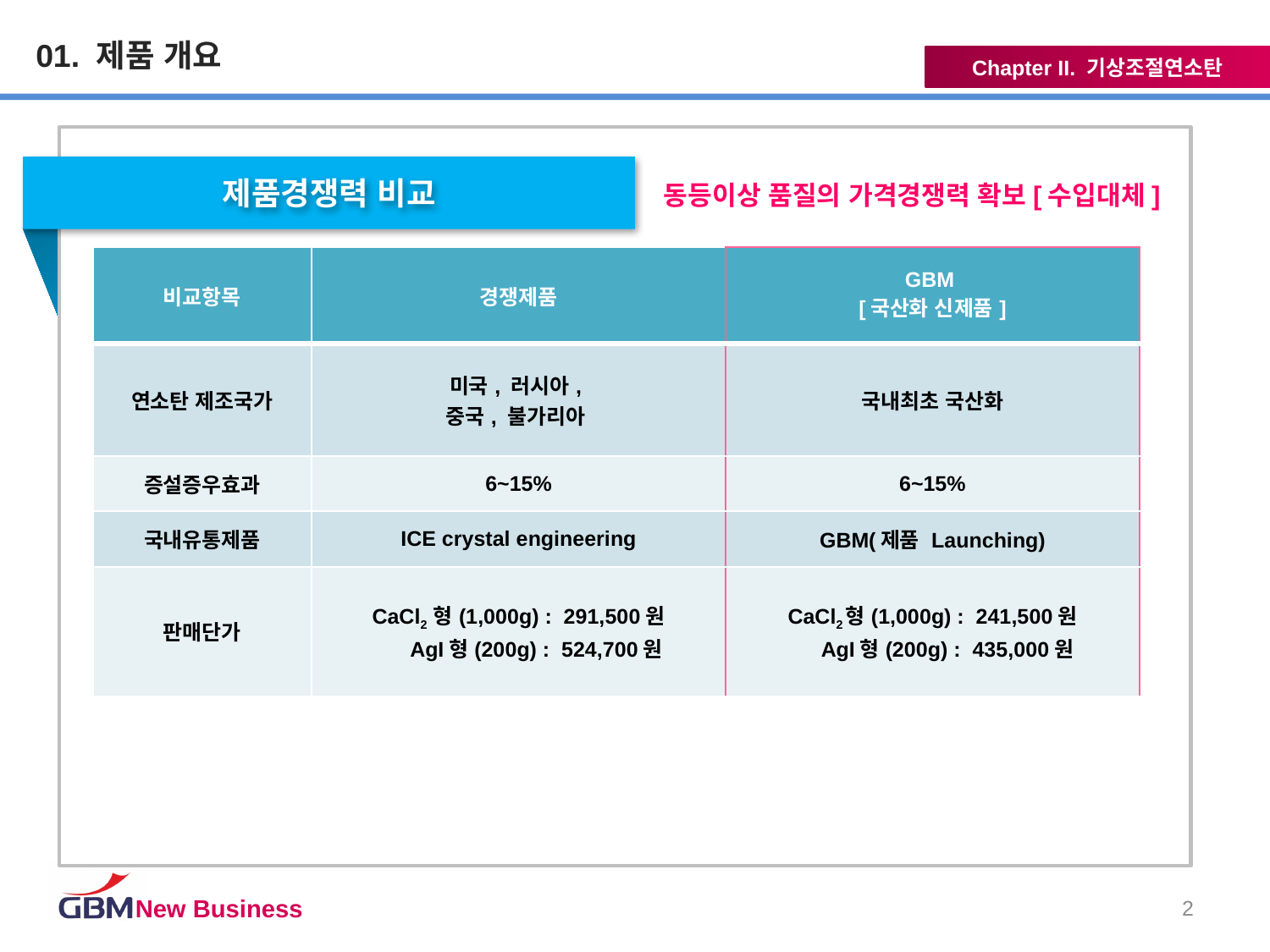

01. 제품 개요
제품경쟁력 비교
동등이상 품질의 가격경쟁력 확보[수입대체]
| 비교항목 | 경쟁제품 | GBM [국산화 신제품] |
| --- | --- | --- |
| 연소탄 제조국가 | 미국, 러시아, 중국, 불가리아 | 국내최초 국산화 |
| 증설증우효과 | 6~15% | 6~15% |
| 국내유통제품 | ICE crystal engineering | GBM(제품 Launching) |
| 판매단가 | CaCl2 형(1,000g) : 291,500원 AgI형(200g) : 524,700원 | CaCl2형(1,000g) : 241,500원 AgI형(200g) : 435,000원 |
2